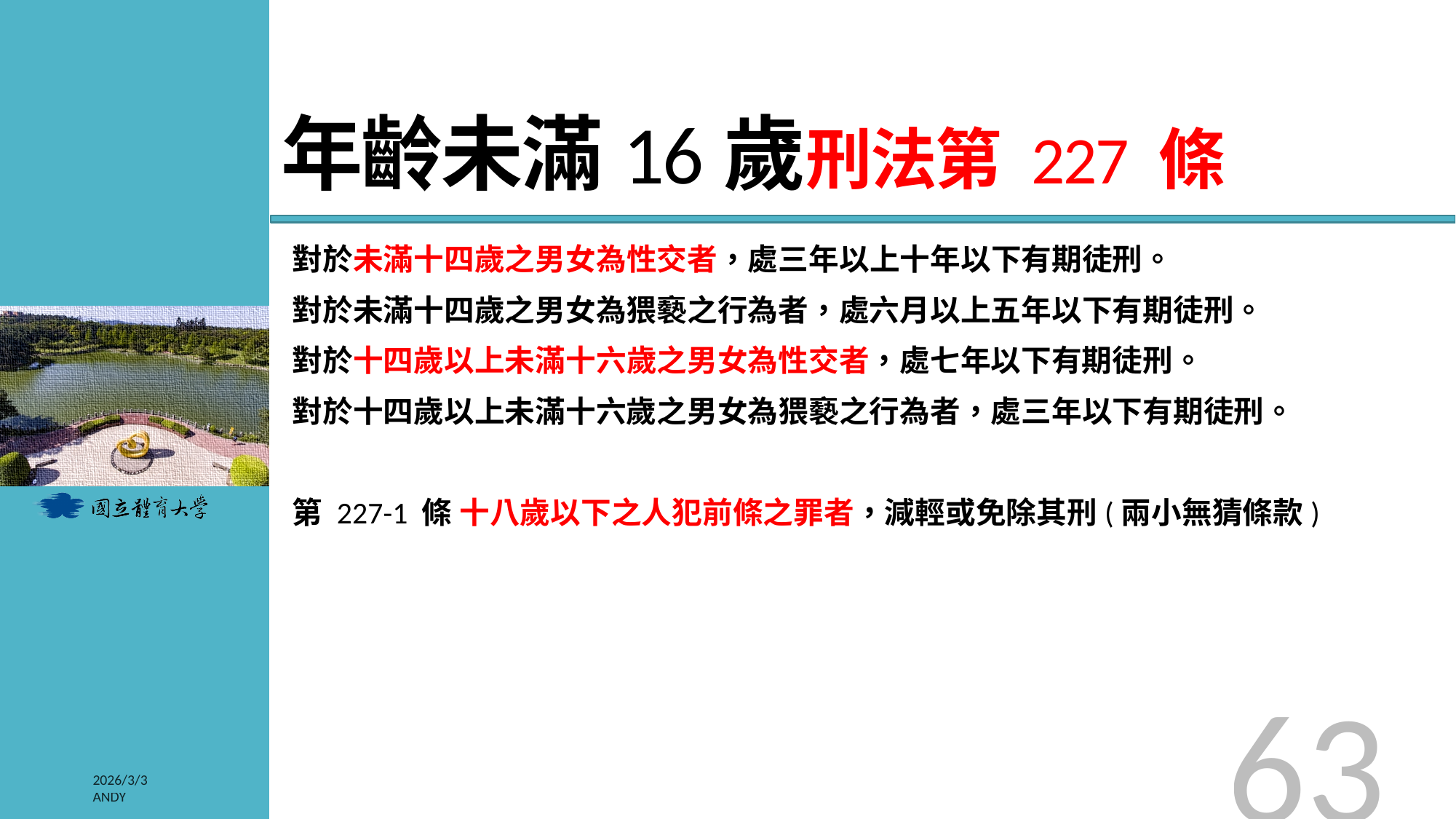

# 年齡未滿16歲刑法第 227 條
對於未滿十四歲之男女為性交者，處三年以上十年以下有期徒刑。
對於未滿十四歲之男女為猥褻之行為者，處六月以上五年以下有期徒刑。
對於十四歲以上未滿十六歲之男女為性交者，處七年以下有期徒刑。
對於十四歲以上未滿十六歲之男女為猥褻之行為者，處三年以下有期徒刑。

第 227-1 條 十八歲以下之人犯前條之罪者，減輕或免除其刑(兩小無猜條款)
63
2026/3/3
Andy